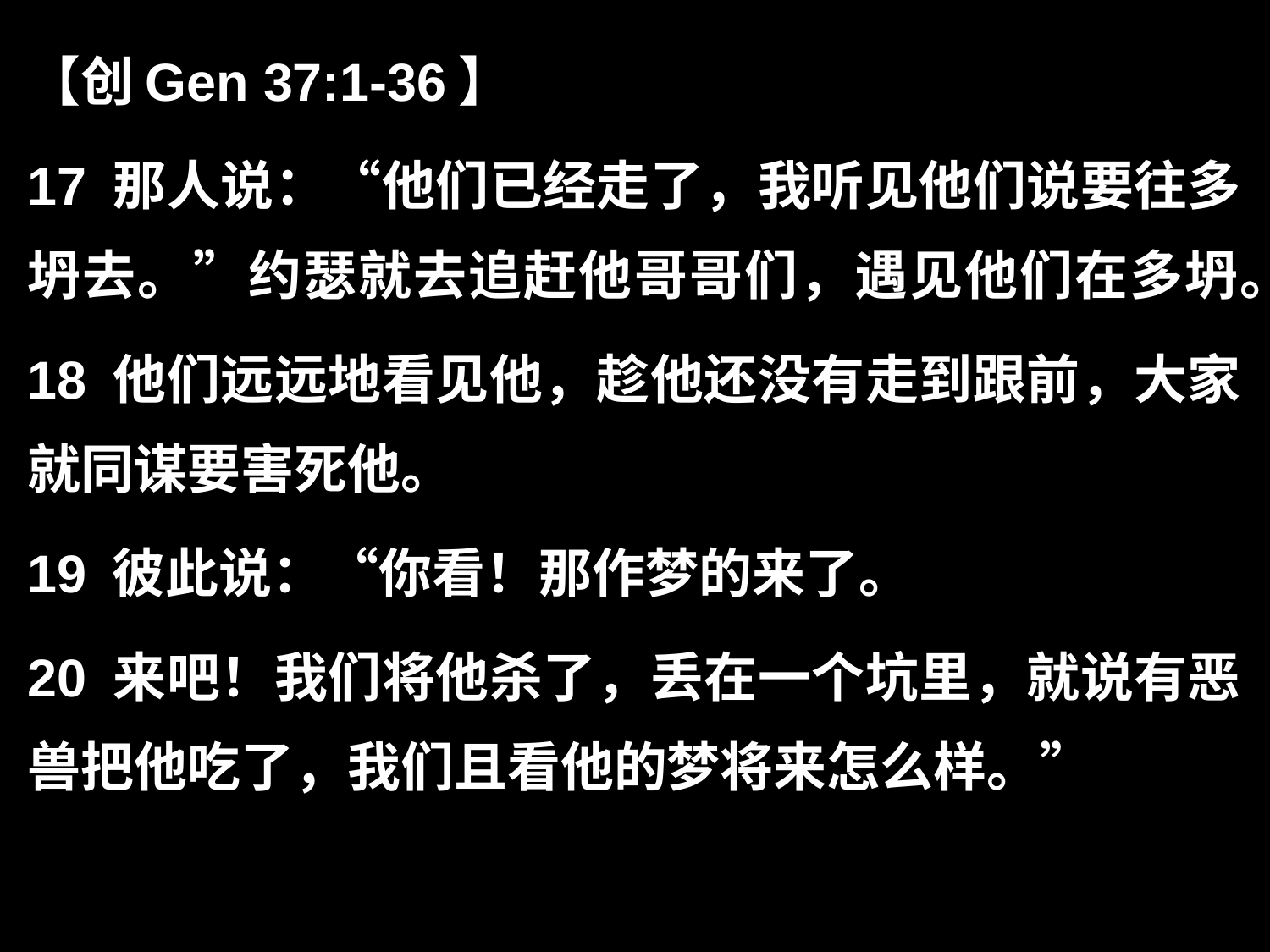

【创Gen 37:1-36】
17 那人说：“他们已经走了，我听见他们说要往多坍去。”约瑟就去追赶他哥哥们，遇见他们在多坍。
18 他们远远地看见他，趁他还没有走到跟前，大家就同谋要害死他。
19 彼此说：“你看！那作梦的来了。
20 来吧！我们将他杀了，丢在一个坑里，就说有恶兽把他吃了，我们且看他的梦将来怎么样。”